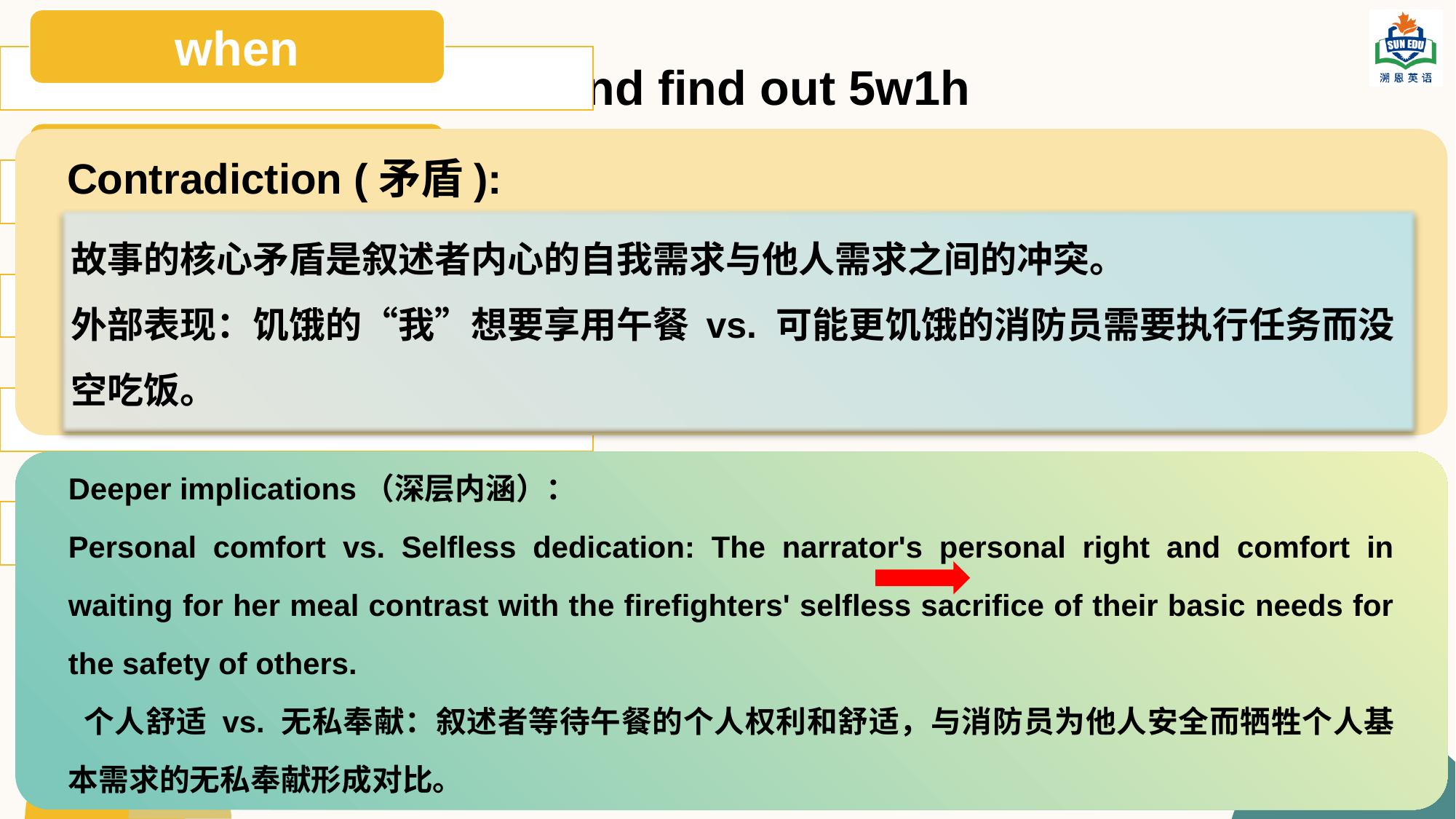

# Task 1 Skim the text and find out 5w1h
Contradiction (矛盾):
The core contradiction of the story is the internal conflict between the narrator's self-interest and the needs of others.
External manifestation: The hungry "I" wants to enjoy her meal vs. the possibly even hungrier firefighters who must perform their duties without time to eat.

when

where

who

what

why

故事的核心矛盾是叙述者内心的自我需求与他人需求之间的冲突。
外部表现：饥饿的“我”想要享用午餐 vs. 可能更饥饿的消防员需要执行任务而没空吃饭。
Deeper implications（深层内涵）：
Personal comfort vs. Selfless dedication: The narrator's personal right and comfort in waiting for her meal contrast with the firefighters' selfless sacrifice of their basic needs for the safety of others.
 个人舒适 vs. 无私奉献：叙述者等待午餐的个人权利和舒适，与消防员为他人安全而牺牲个人基本需求的无私奉献形成对比。